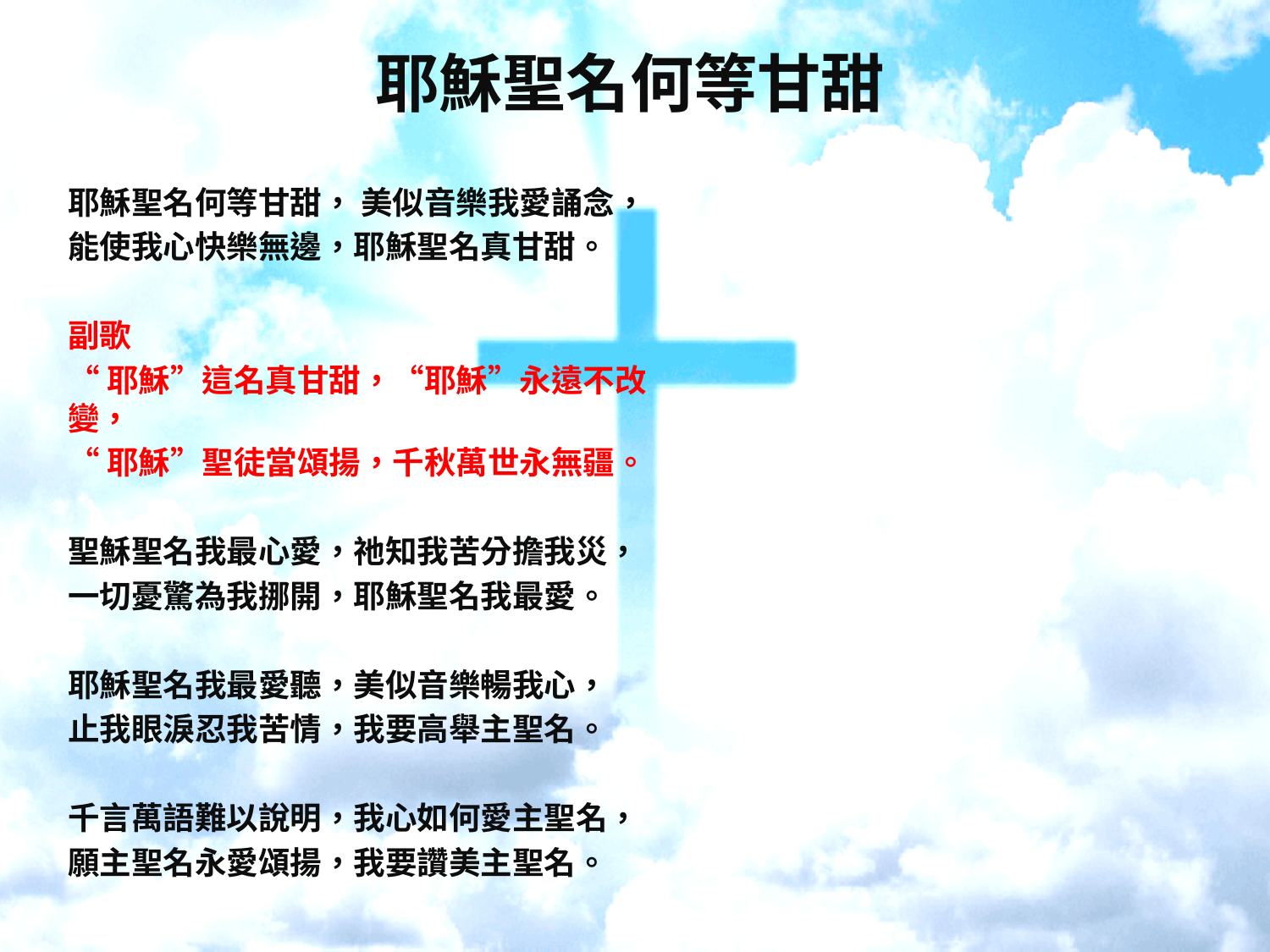

# 耶穌聖名何等甘甜
耶穌聖名何等甘甜， 美似音樂我愛誦念，
能使我心快樂無邊，耶穌聖名真甘甜。

副歌
“耶穌”這名真甘甜，“耶穌”永遠不改變，
“耶穌”聖徒當頌揚，千秋萬世永無疆。

聖穌聖名我最心愛，祂知我苦分擔我災，
一切憂驚為我挪開，耶穌聖名我最愛。

耶穌聖名我最愛聽，美似音樂暢我心，
止我眼淚忍我苦情，我要高舉主聖名。

千言萬語難以說明，我心如何愛主聖名，
願主聖名永愛頌揚，我要讚美主聖名。